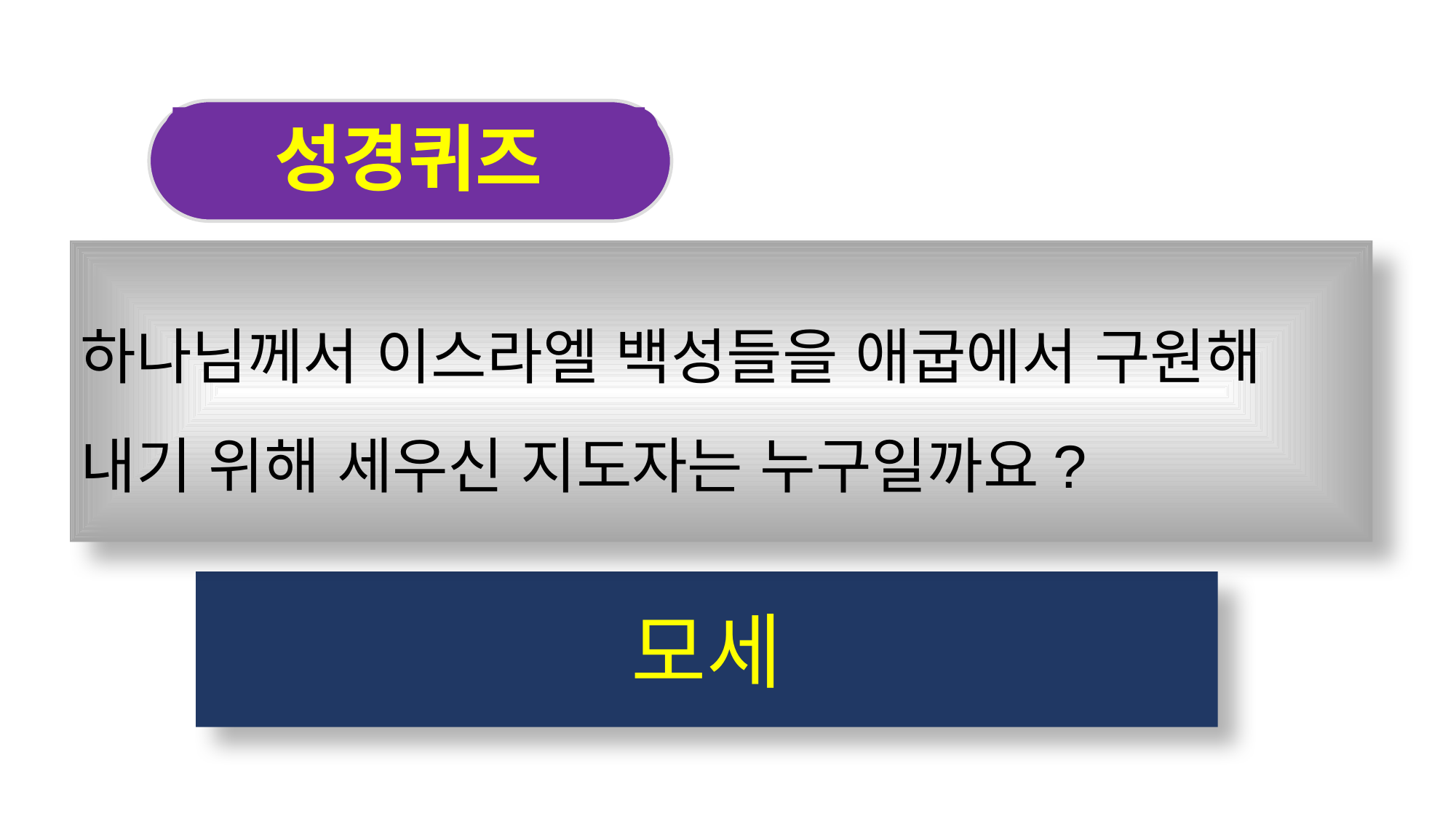

성경퀴즈
하나님께서 이스라엘 백성들을 애굽에서 구원해 내기 위해 세우신 지도자는 누구일까요?
모세